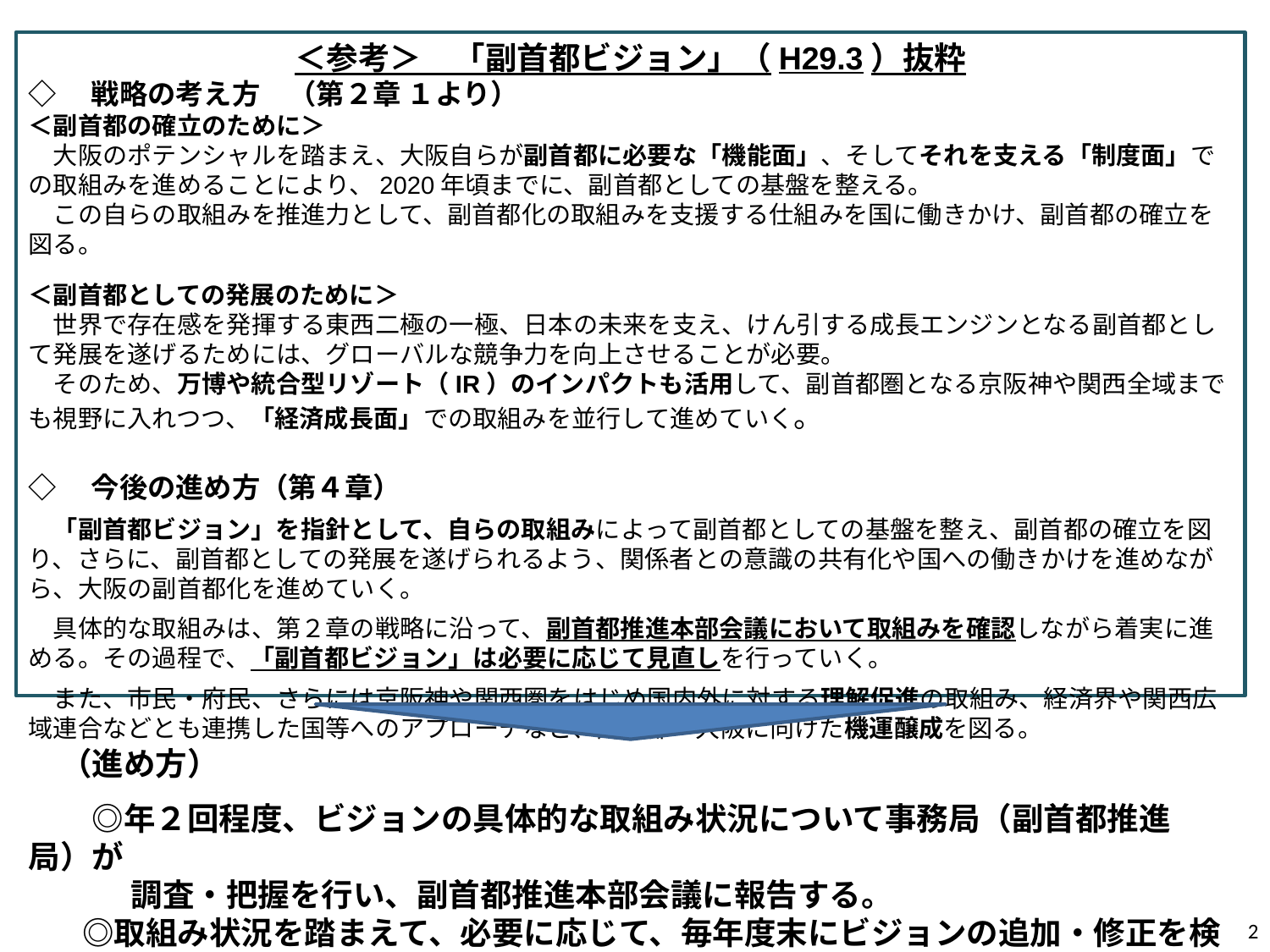

＜参考＞　「副首都ビジョン」（H29.3）抜粋
◇　戦略の考え方　（第２章 １より）
＜副首都の確立のために＞
　大阪のポテンシャルを踏まえ、大阪自らが副首都に必要な「機能面」、そしてそれを支える「制度面」での取組みを進めることにより、2020年頃までに、副首都としての基盤を整える。
　この自らの取組みを推進力として、副首都化の取組みを支援する仕組みを国に働きかけ、副首都の確立を図る。
＜副首都としての発展のために＞
　世界で存在感を発揮する東西二極の一極、日本の未来を支え、けん引する成長エンジンとなる副首都として発展を遂げるためには、グローバルな競争力を向上させることが必要。
　そのため、万博や統合型リゾート（IR）のインパクトも活用して、副首都圏となる京阪神や関西全域までも視野に入れつつ、「経済成長面」での取組みを並行して進めていく。

◇　今後の進め方（第４章）
　「副首都ビジョン」を指針として、自らの取組みによって副首都としての基盤を整え、副首都の確立を図り、さらに、副首都としての発展を遂げられるよう、関係者との意識の共有化や国への働きかけを進めながら、大阪の副首都化を進めていく。
　具体的な取組みは、第２章の戦略に沿って、副首都推進本部会議において取組みを確認しながら着実に進める。その過程で、「副首都ビジョン」は必要に応じて見直しを行っていく。
　また、市民・府民、さらには京阪神や関西圏をはじめ国内外に対する理解促進の取組み、経済界や関西広域連合などとも連携した国等へのアプローチなど、副首都・大阪に向けた機運醸成を図る。

　（進め方）

　　◎年２回程度、ビジョンの具体的な取組み状況について事務局（副首都推進局）が
　 　　調査・把握を行い、副首都推進本部会議に報告する。
 　 ◎取組み状況を踏まえて、必要に応じて、毎年度末にビジョンの追加・修正を検討する。

2